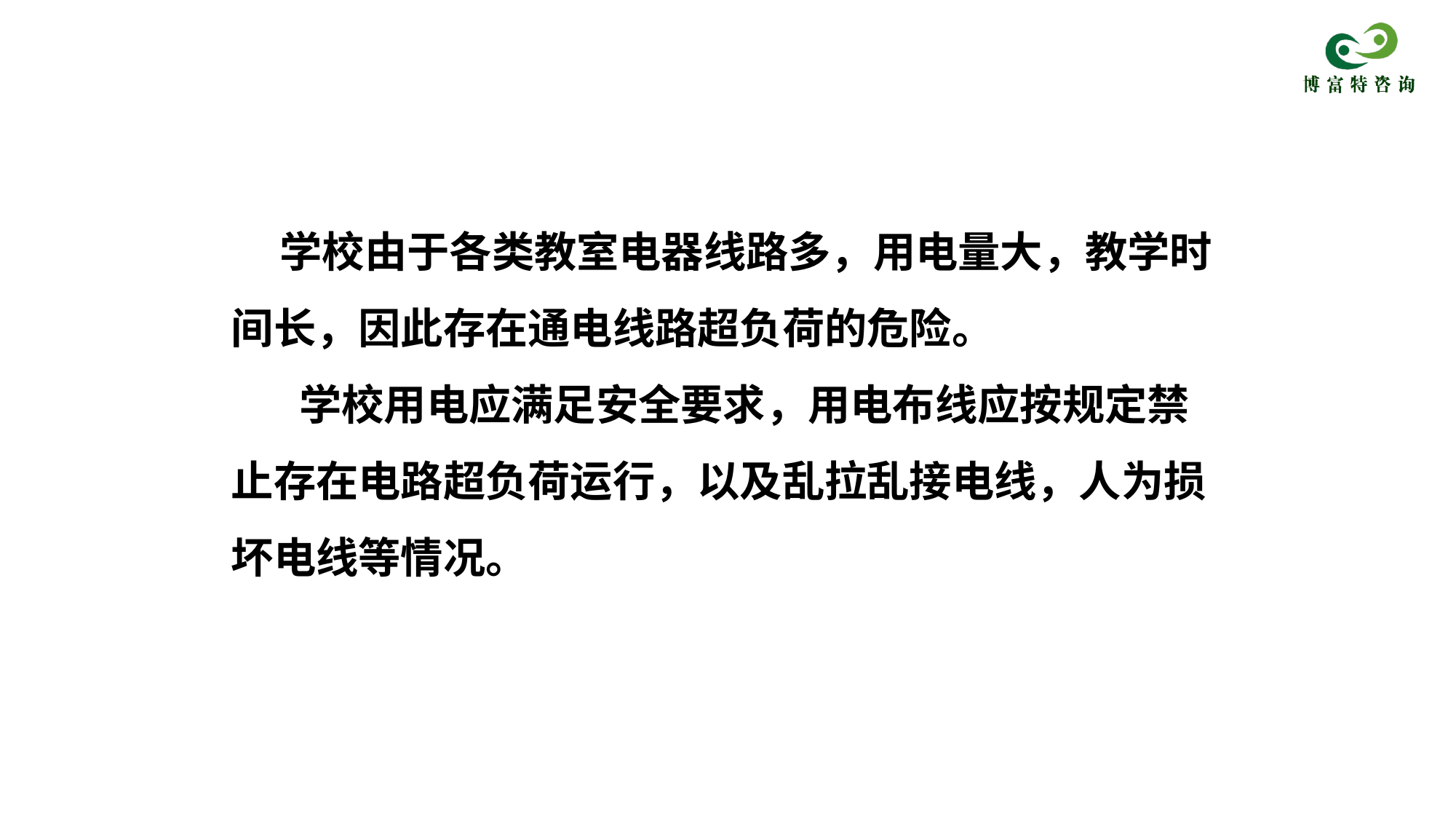

学校由于各类教室电器线路多，用电量大，教学时间长，因此存在通电线路超负荷的危险。
      学校用电应满足安全要求，用电布线应按规定禁止存在电路超负荷运行，以及乱拉乱接电线，人为损坏电线等情况。
43